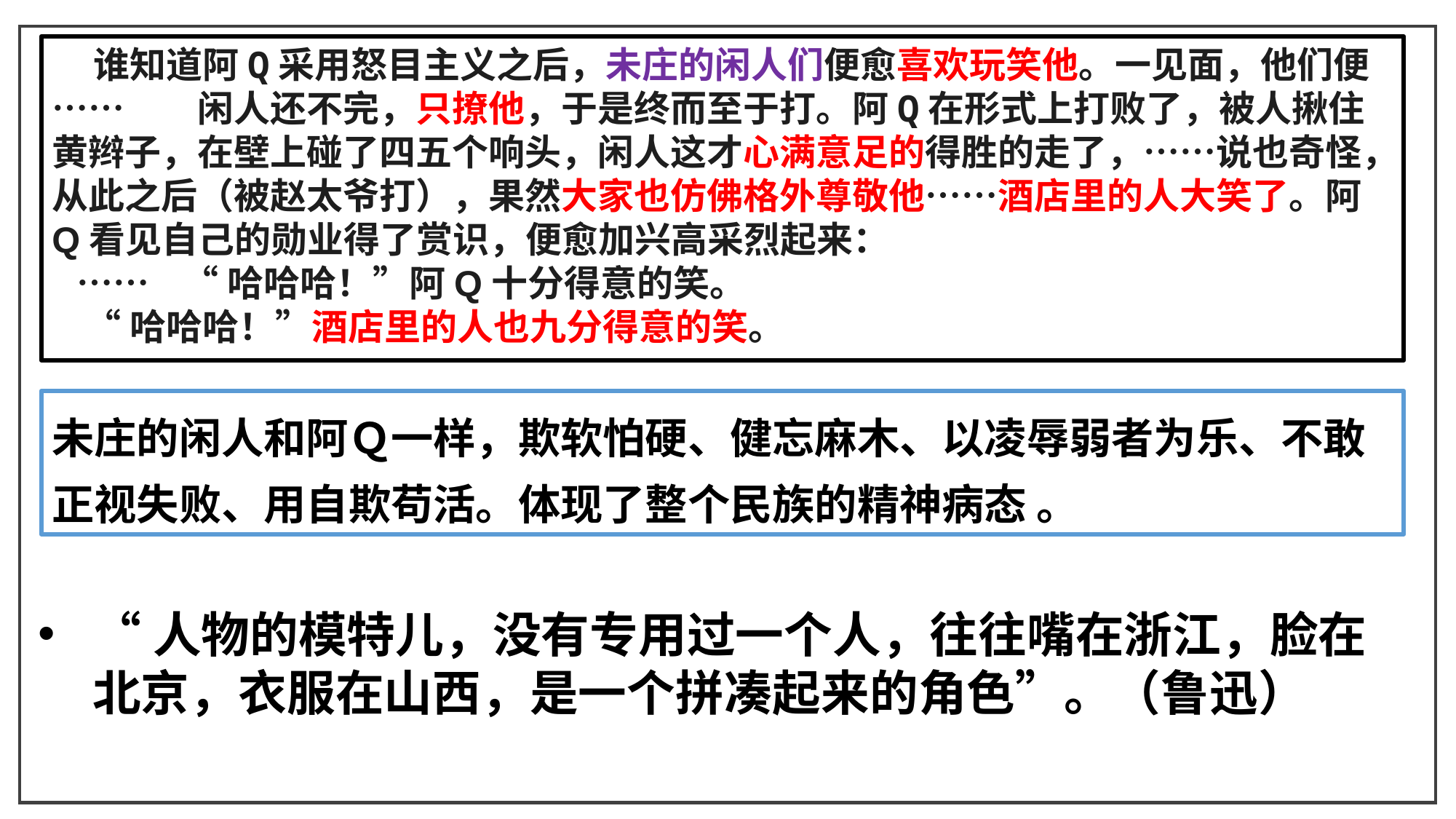

谁知道阿Q采用怒目主义之后，未庄的闲人们便愈喜欢玩笑他。一见面，他们便……　　闲人还不完，只撩他，于是终而至于打。阿Q在形式上打败了，被人揪住黄辫子，在壁上碰了四五个响头，闲人这才心满意足的得胜的走了，……说也奇怪，从此之后（被赵太爷打），果然大家也仿佛格外尊敬他……酒店里的人大笑了。阿Q看见自己的勋业得了赏识，便愈加兴高采烈起来：
   ……    “哈哈哈！”阿Q十分得意的笑。
    “哈哈哈！”酒店里的人也九分得意的笑。

未庄的闲人和阿Ｑ一样，欺软怕硬、健忘麻木、以凌辱弱者为乐、不敢正视失败、用自欺苟活。体现了整个民族的精神病态 。
“人物的模特儿，没有专用过一个人，往往嘴在浙江，脸在北京，衣服在山西，是一个拼凑起来的角色”。（鲁迅）